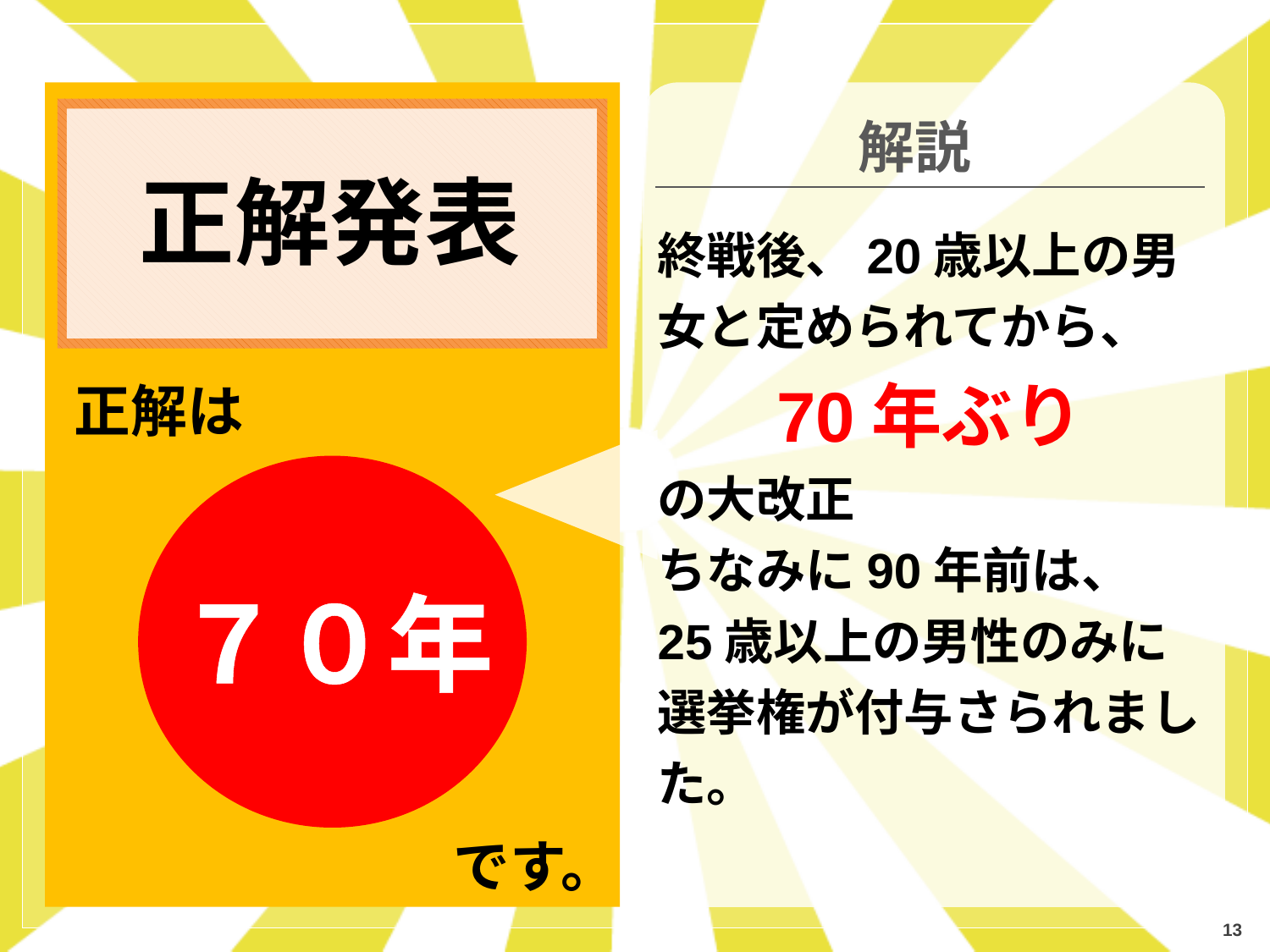

解説
正解発表
終戦後、20歳以上の男女と定められてから、
70年ぶり
の大改正
ちなみに90年前は、
25歳以上の男性のみに選挙権が付与さられました。
正解は

７０年
です。
13